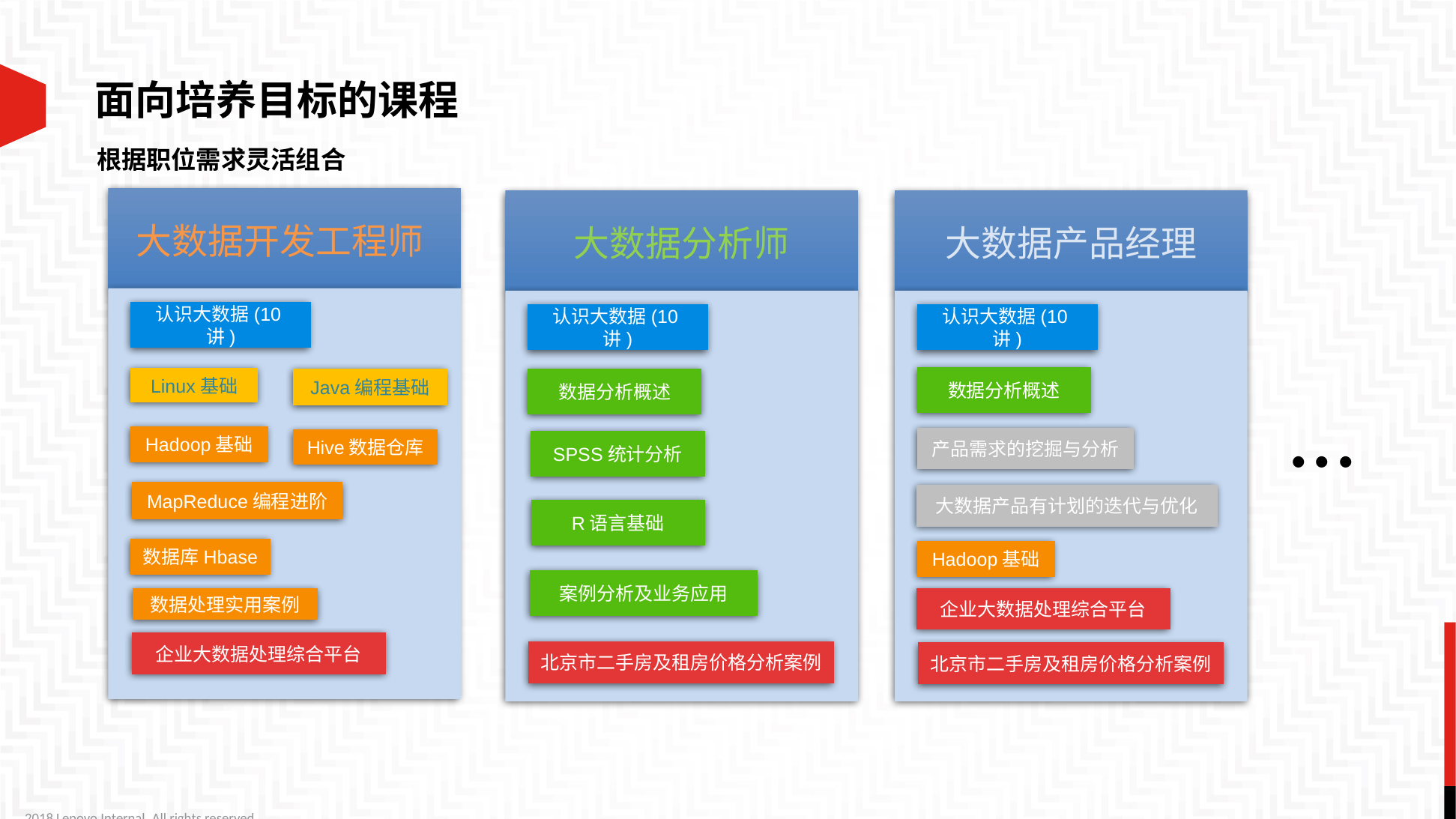

面向培养目标的课程
根据职位需求灵活组合

大数据开发工程师

认识大数据(10讲)
Linux基础
Java编程基础
Hadoop基础
Hive数据仓库
MapReduce编程进阶
数据库Hbase
数据处理实用案例
企业大数据处理综合平台

大数据分析师

认识大数据(10讲)
数据分析概述
SPSS统计分析
R语言基础
案例分析及业务应用
北京市二手房及租房价格分析案例

大数据产品经理

认识大数据(10讲)
数据分析概述
产品需求的挖掘与分析
大数据产品有计划的迭代与优化
Hadoop基础
企业大数据处理综合平台
北京市二手房及租房价格分析案例
...